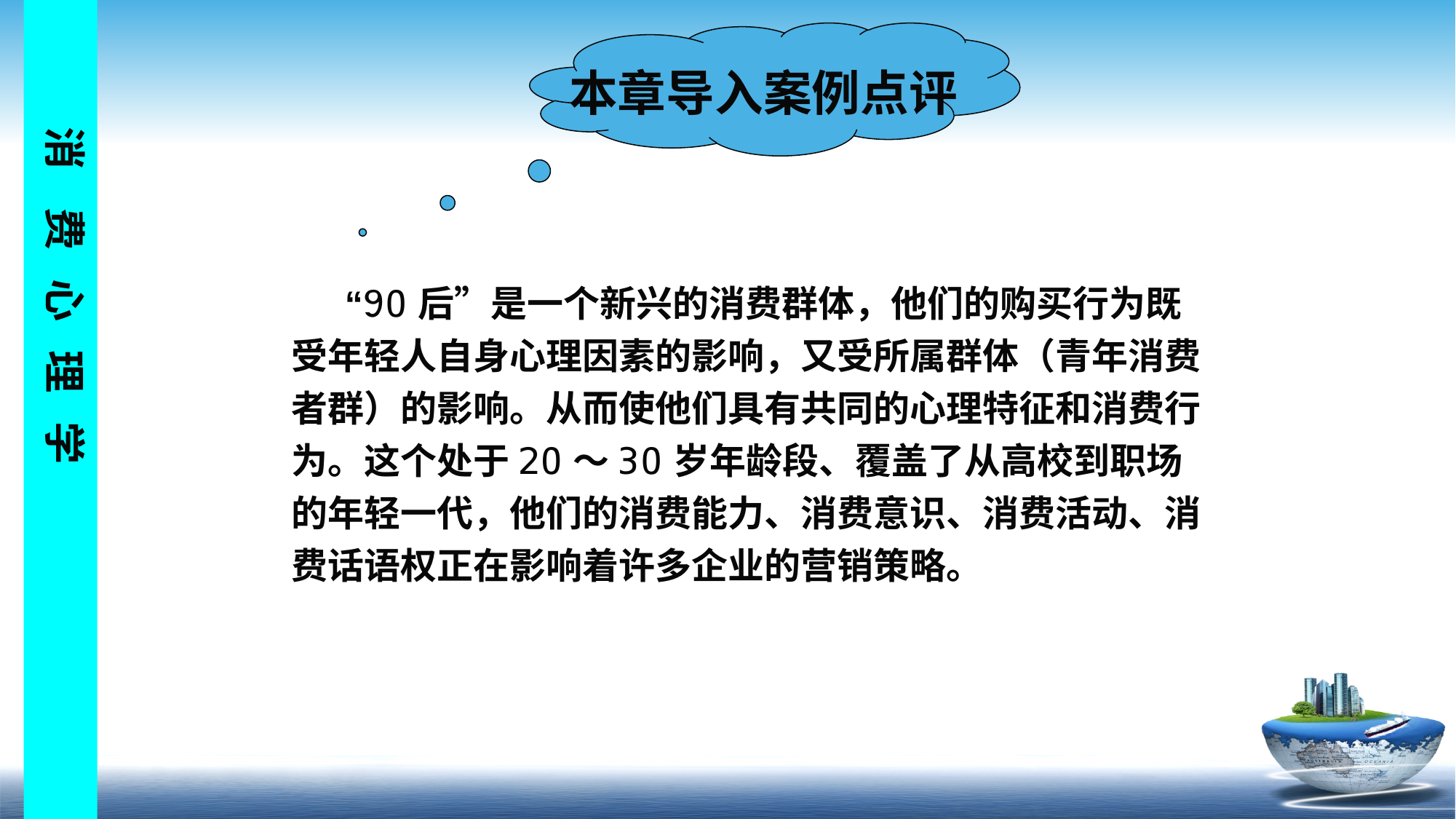

本章导入案例点评
      “90后”是一个新兴的消费群体，他们的购买行为既受年轻人自身心理因素的影响，又受所属群体（青年消费者群）的影响。从而使他们具有共同的心理特征和消费行为。这个处于20～30岁年龄段、覆盖了从高校到职场的年轻一代，他们的消费能力、消费意识、消费活动、消费话语权正在影响着许多企业的营销策略。